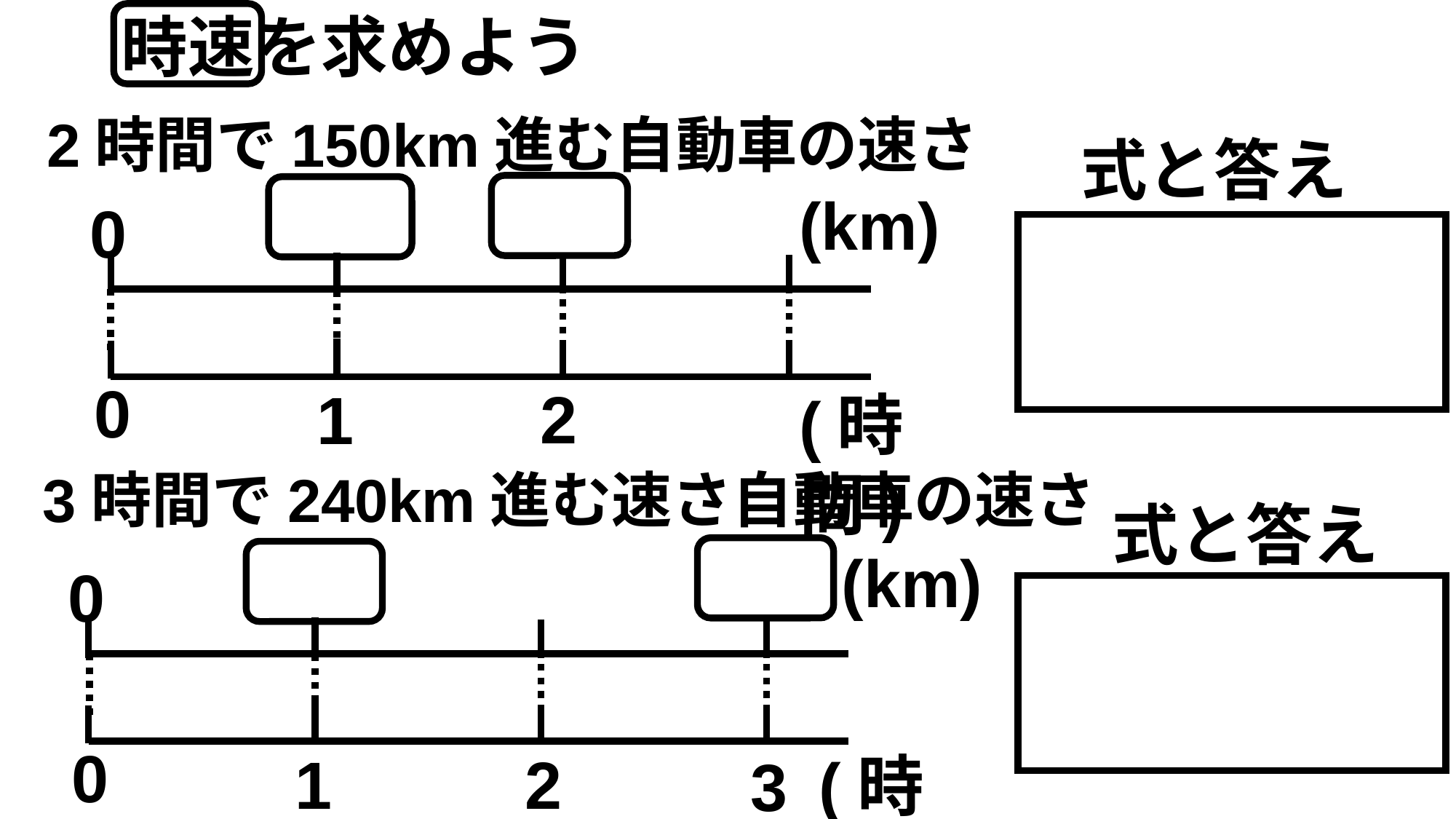

時速を求めよう

2時間で150km進む自動車の速さ
式と答え

(km)
0

0
2
1
(時間)
3時間で240km進む速さ自動車の速さ
式と答え
(km)

0

0
1
2
(時間)
3